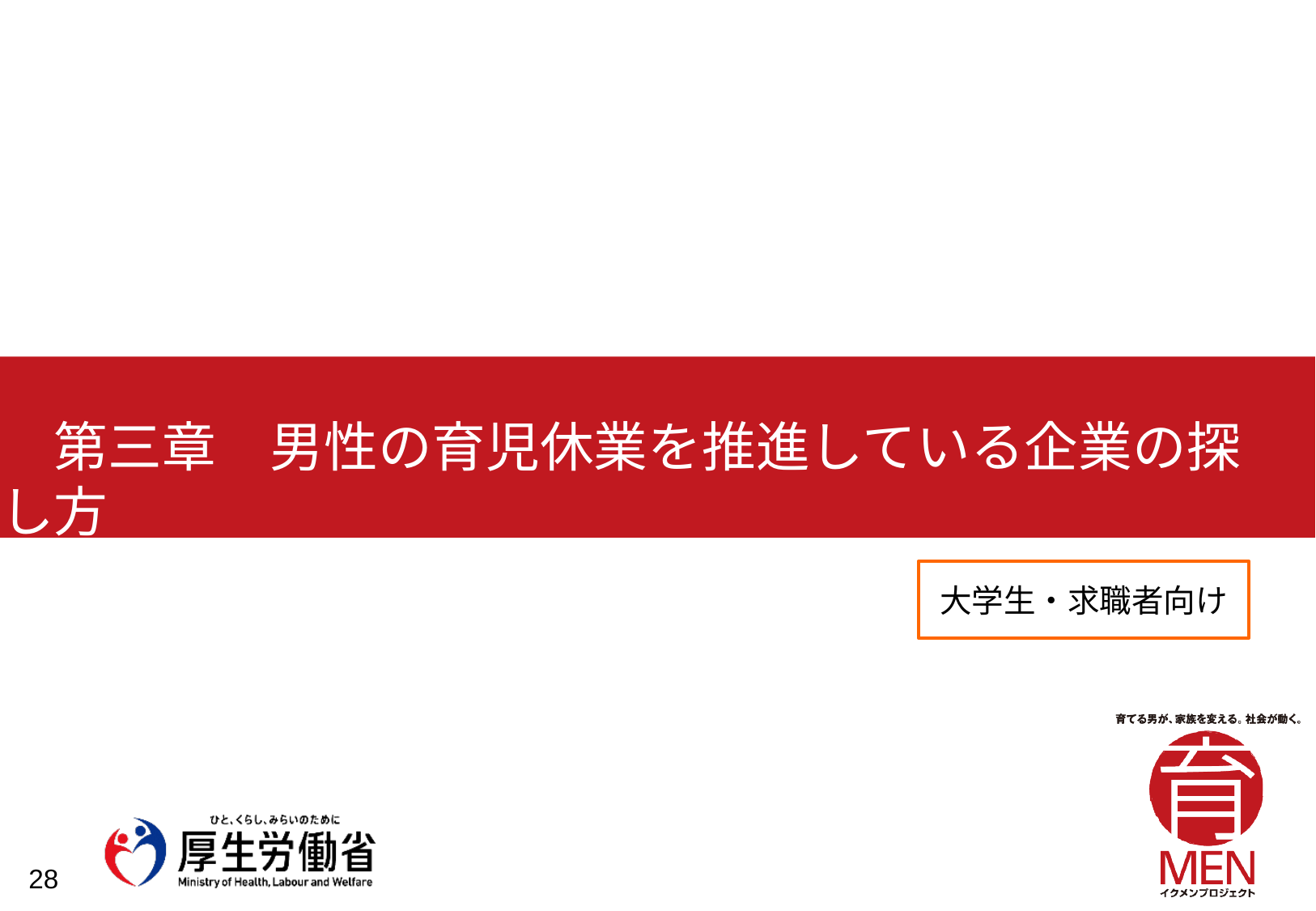

# 第三章　男性の育児休業を推進している企業の探し方
大学生・求職者向け
28